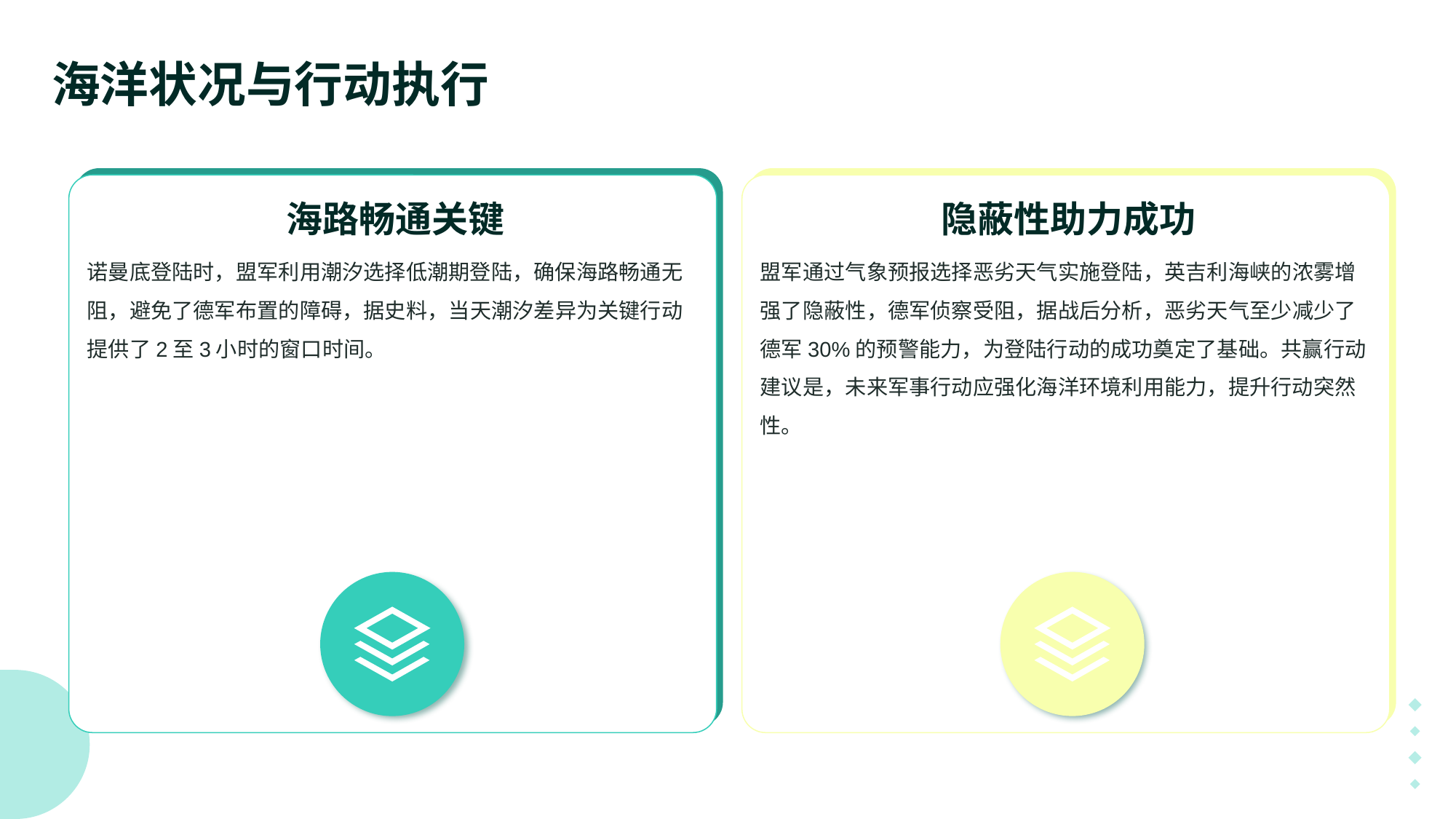

海洋状况与行动执行

海路畅通关键
隐蔽性助力成功
诺曼底登陆时，盟军利用潮汐选择低潮期登陆，确保海路畅通无阻，避免了德军布置的障碍，据史料，当天潮汐差异为关键行动提供了2至3小时的窗口时间。
盟军通过气象预报选择恶劣天气实施登陆，英吉利海峡的浓雾增强了隐蔽性，德军侦察受阻，据战后分析，恶劣天气至少减少了德军30%的预警能力，为登陆行动的成功奠定了基础。共赢行动建议是，未来军事行动应强化海洋环境利用能力，提升行动突然性。